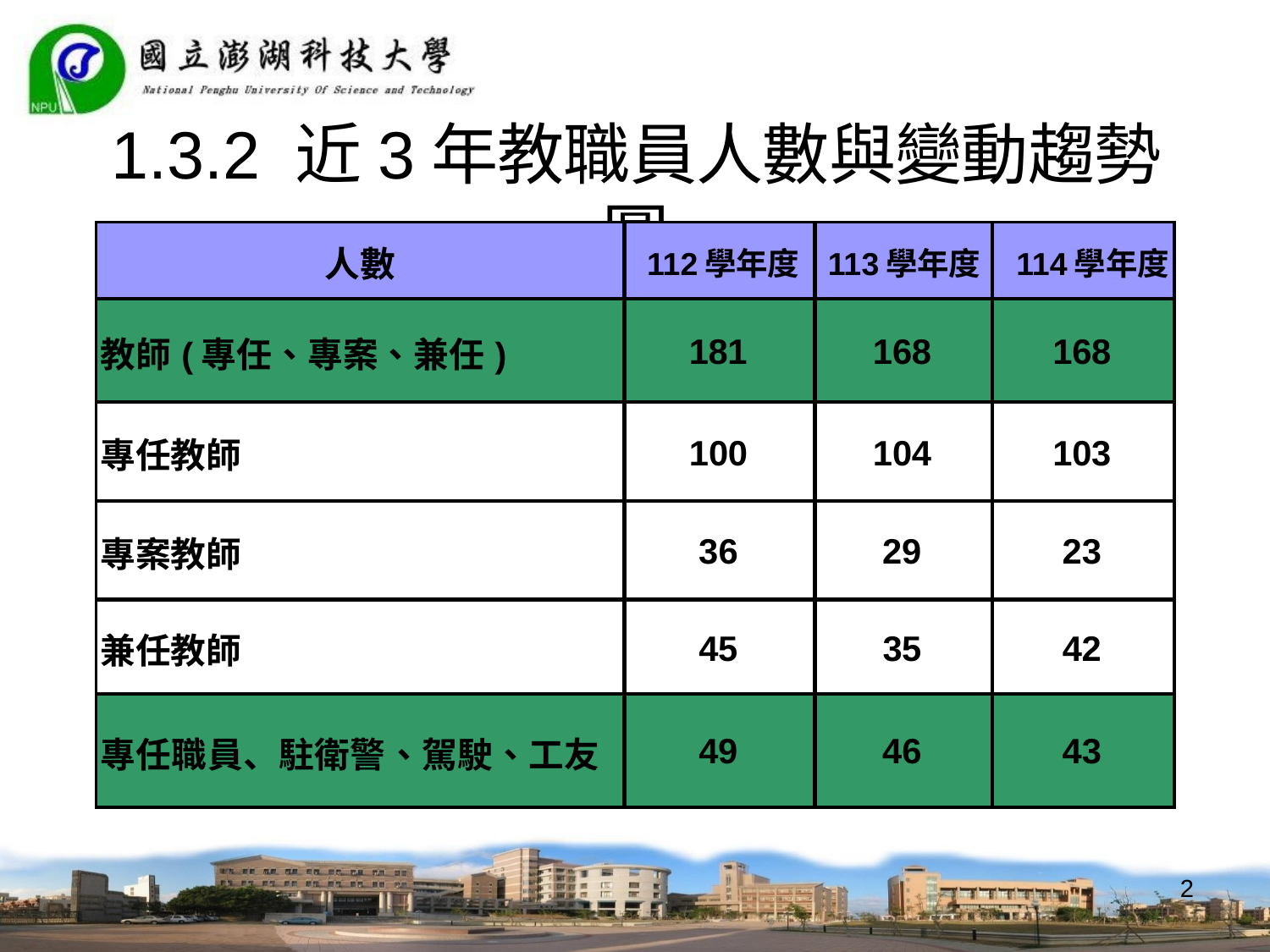

# 1.3.2 近3年教職員人數與變動趨勢圖
| 人數 | 112學年度 | 113學年度 | 114學年度 |
| --- | --- | --- | --- |
| 教師(專任、專案、兼任) | 181 | 168 | 168 |
| 專任教師 | 100 | 104 | 103 |
| 專案教師 | 36 | 29 | 23 |
| 兼任教師 | 45 | 35 | 42 |
| 專任職員、駐衛警、駕駛、工友 | 49 | 46 | 43 |
2